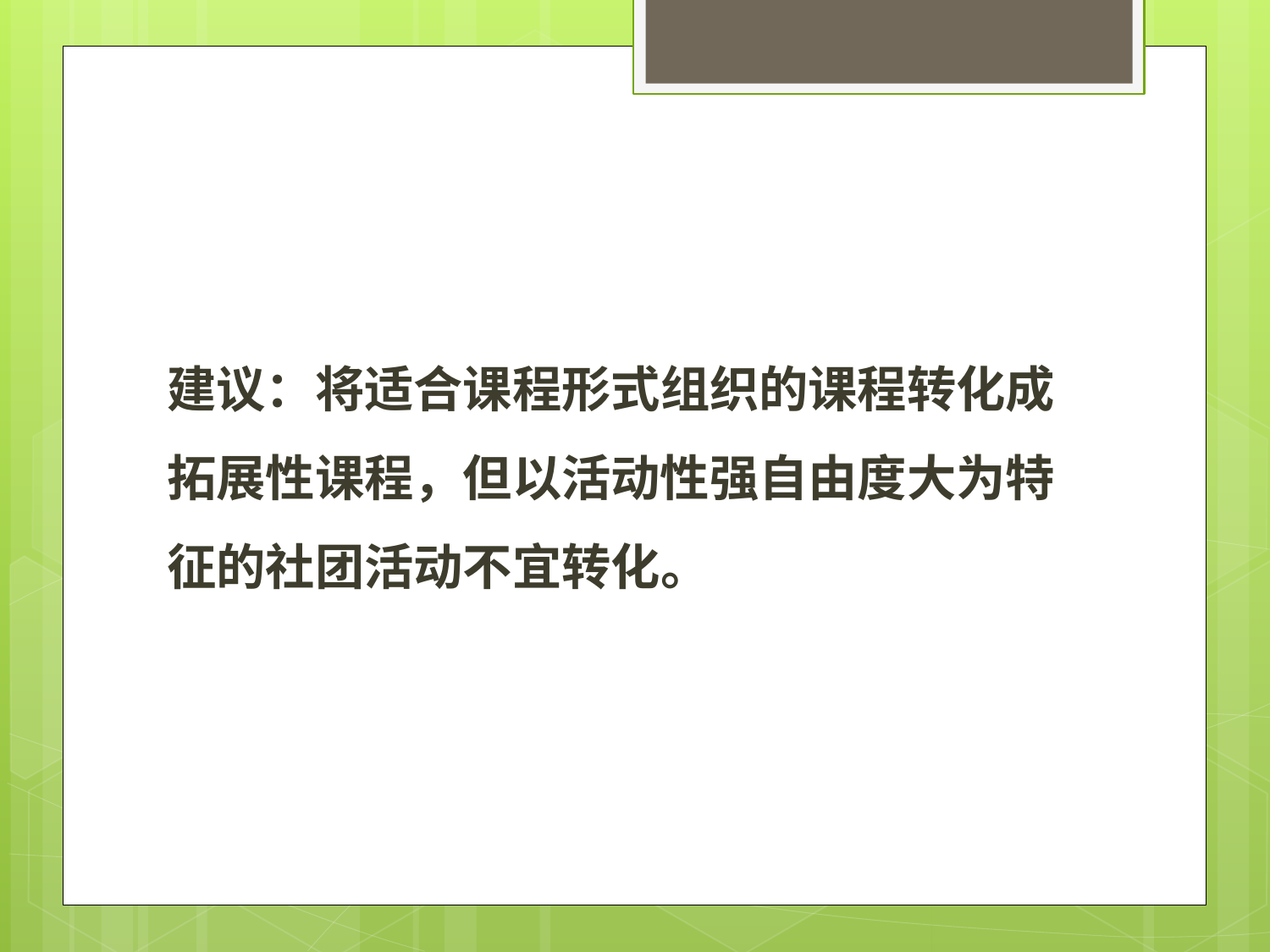

#
建议：将适合课程形式组织的课程转化成拓展性课程，但以活动性强自由度大为特征的社团活动不宜转化。